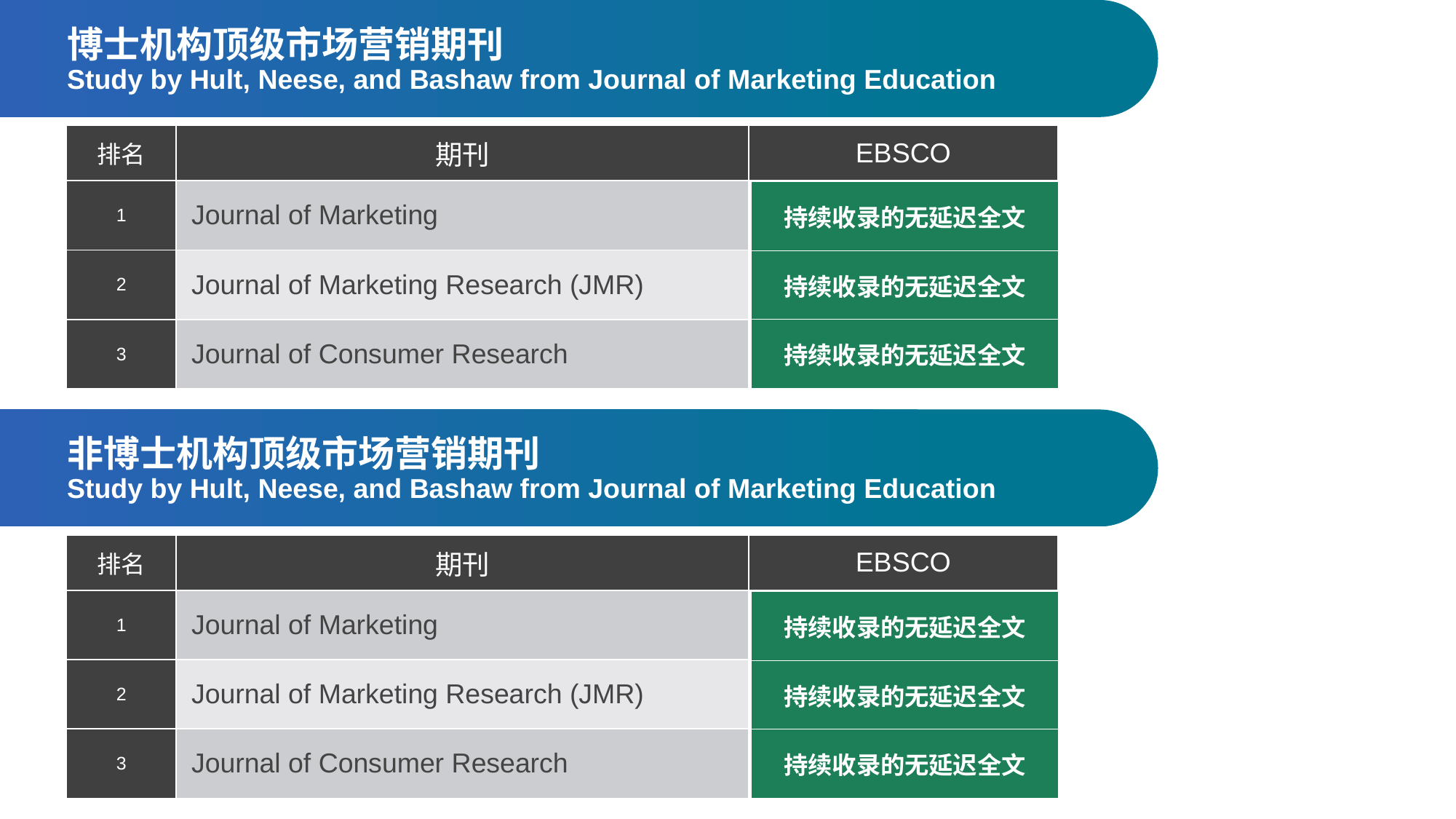

博士机构顶级市场营销期刊
Study by Hult, Neese, and Bashaw from Journal of Marketing Education
| 排名 | 期刊 | EBSCO |
| --- | --- | --- |
| 1 | Journal of Marketing |  |
| 2 | Journal of Marketing Research (JMR) |  |
| 3 | Journal of Consumer Research |  |
| 持续收录的无延迟全文 |
| --- |
| 持续收录的无延迟全文 |
| 持续收录的无延迟全文 |
非博士机构顶级市场营销期刊
Study by Hult, Neese, and Bashaw from Journal of Marketing Education
| 排名 | 期刊 | EBSCO |
| --- | --- | --- |
| 1 | Journal of Marketing |  |
| 2 | Journal of Marketing Research (JMR) |  |
| 3 | Journal of Consumer Research |  |
| 持续收录的无延迟全文 |
| --- |
| 持续收录的无延迟全文 |
| 持续收录的无延迟全文 |